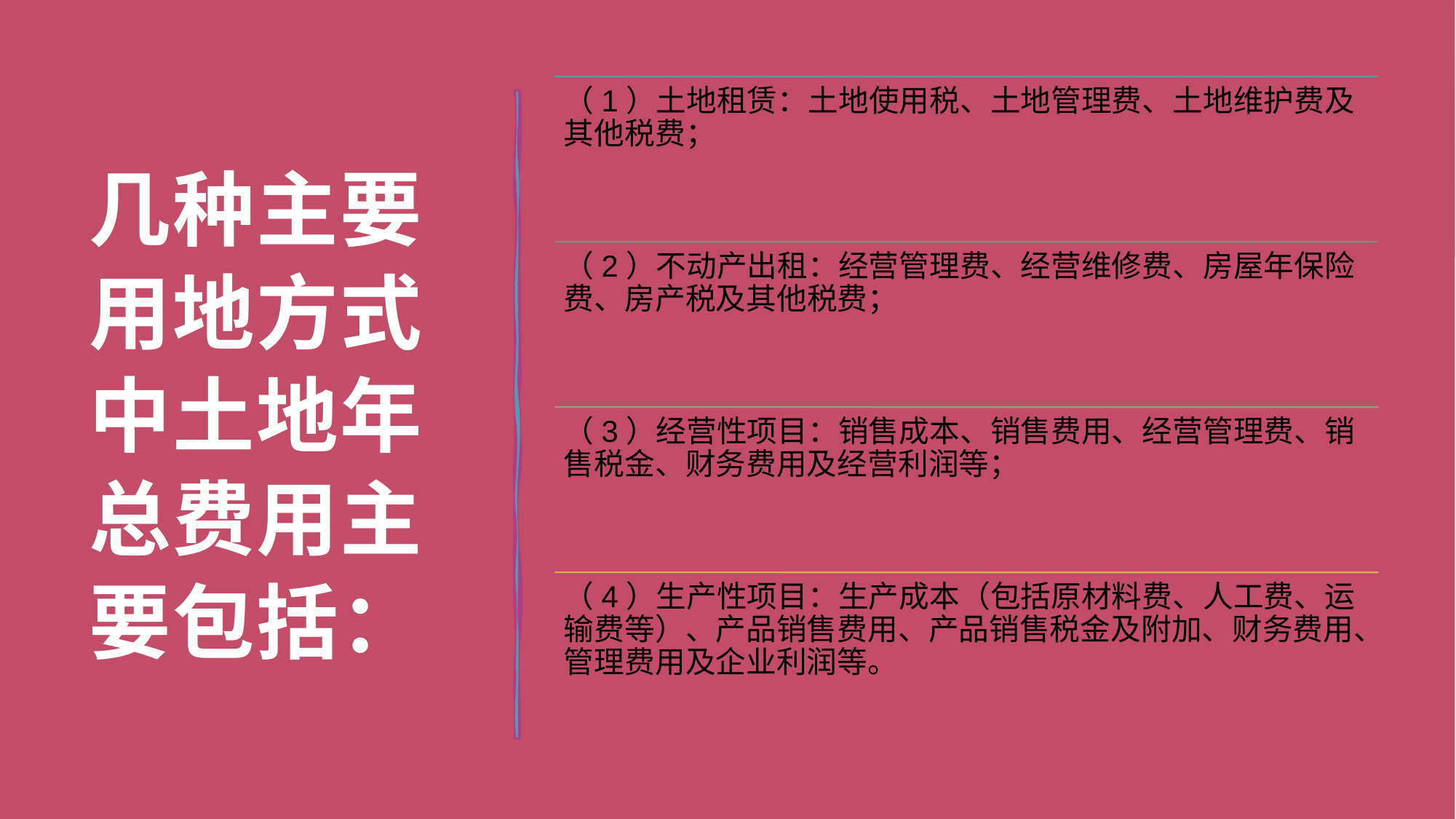

（1）土地租赁：土地使用税、土地管理费、土地维护费及其他税费；
（2）不动产出租：经营管理费、经营维修费、房屋年保险费、房产税及其他税费；
（3）经营性项目：销售成本、销售费用、经营管理费、销售税金、财务费用及经营利润等；
（4）生产性项目：生产成本（包括原材料费、人工费、运输费等）、产品销售费用、产品销售税金及附加、财务费用、管理费用及企业利润等。
几种主要用地方式中土地年总费用主要包括：